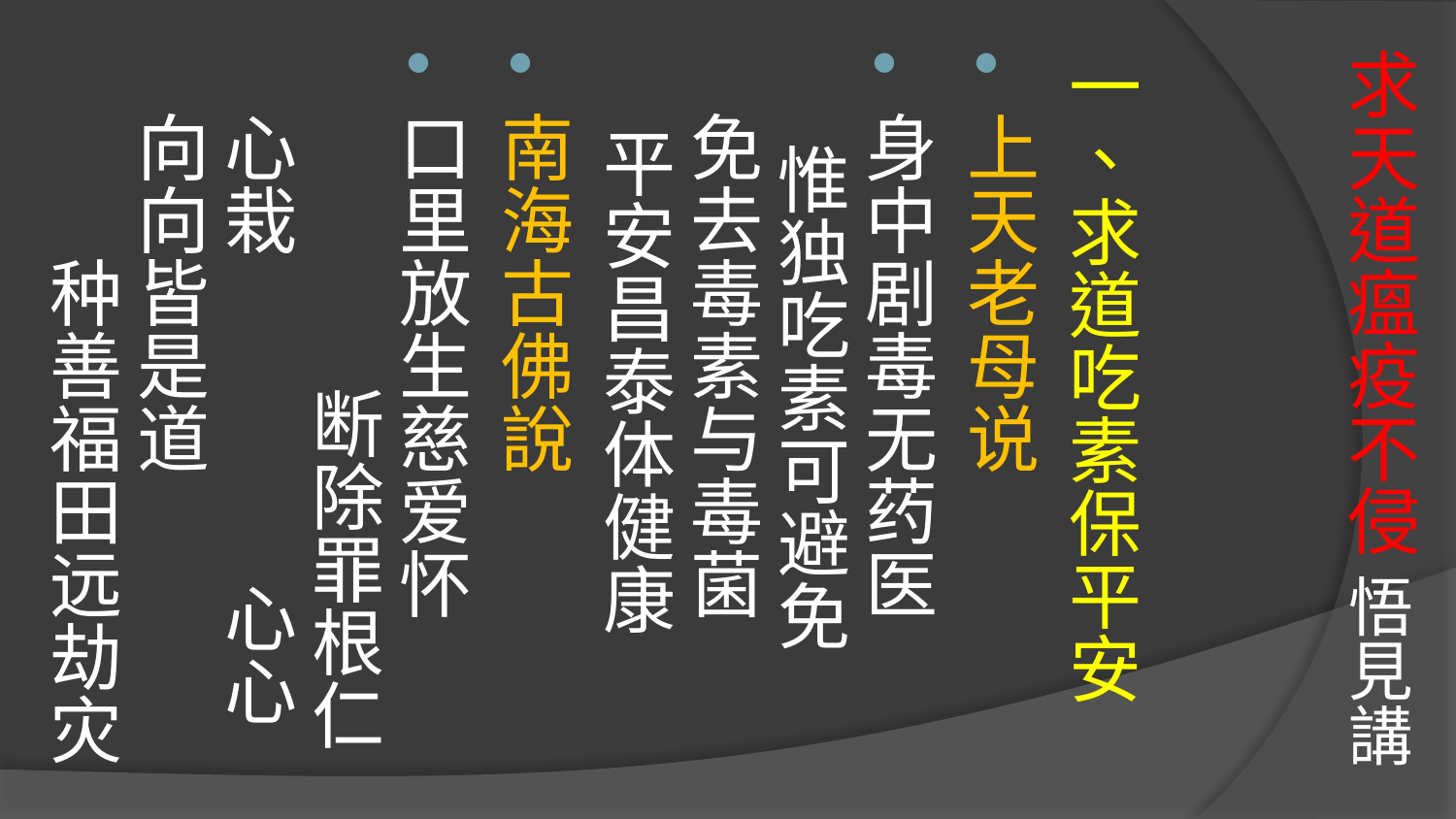

# 求天道瘟疫不侵 悟見講
一、求道吃素保平安
上天老母说
身中剧毒无药医             惟独吃素可避免
免去毒素与毒菌            平安昌泰体健康
南海古佛說
口里放生慈爱怀                            断除罪根仁心栽                    心心向向皆是道                            种善福田远劫灾